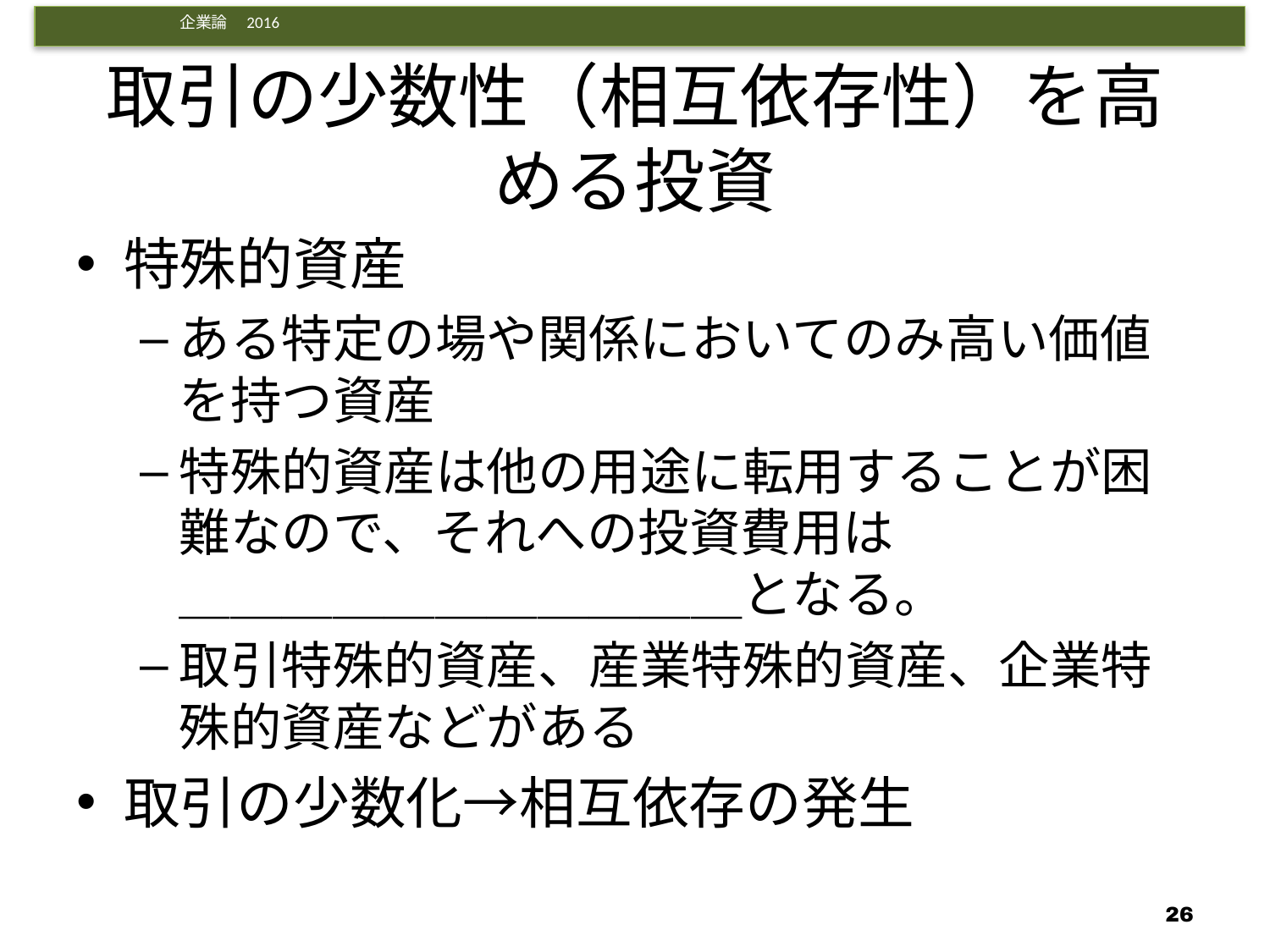

# 取引の少数性（相互依存性）を高める投資
特殊的資産
ある特定の場や関係においてのみ高い価値を持つ資産
特殊的資産は他の用途に転用することが困難なので、それへの投資費用は
＿＿＿＿＿＿＿＿＿＿＿となる。
取引特殊的資産、産業特殊的資産、企業特殊的資産などがある
取引の少数化→相互依存の発生
26